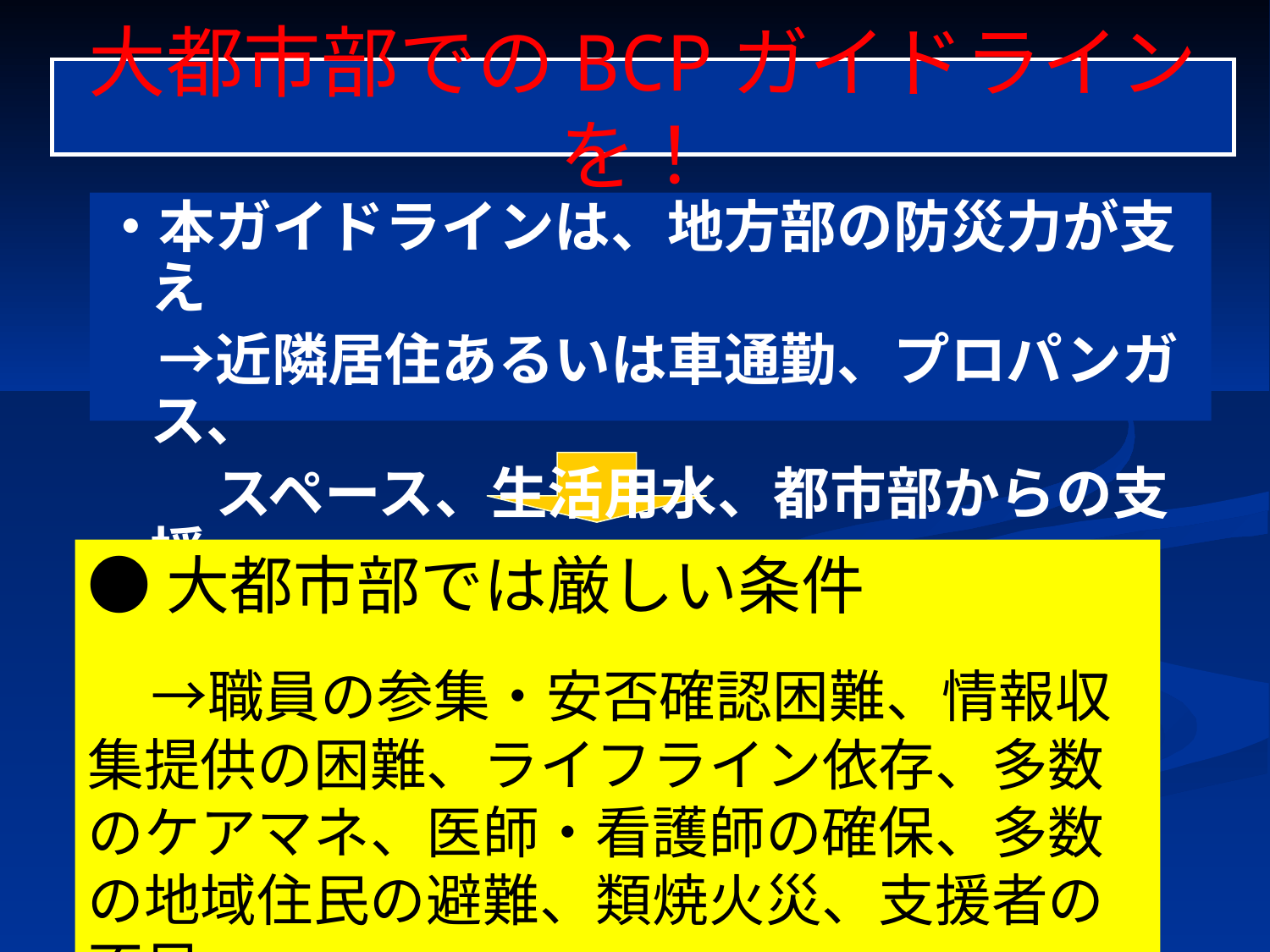

# 大都市部でのBCPガイドラインを！
・本ガイドラインは、地方部の防災力が支え
　→近隣居住あるいは車通勤、プロパンガス、
　　スペース、生活用水、都市部からの支援・・

●大都市部では厳しい条件
　→職員の参集・安否確認困難、情報収集提供の困難、ライフライン依存、多数のケアマネ、医師・看護師の確保、多数の地域住民の避難、類焼火災、支援者の不足・・・